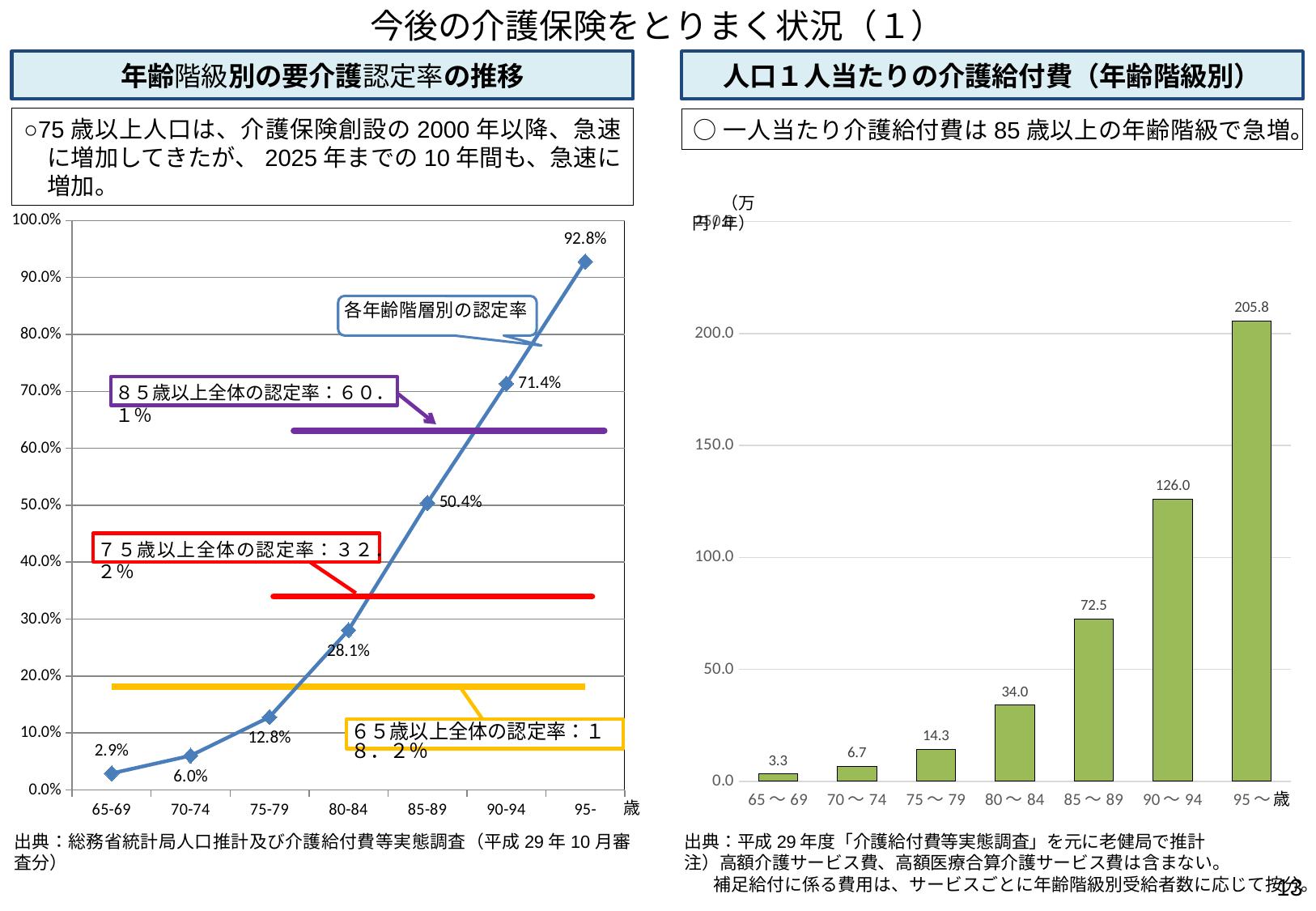

今後の介護保険をとりまく状況（１）
年齢階級別の要介護認定率の推移
人口１人当たりの介護給付費（年齢階級別）
○75歳以上人口は、介護保険創設の2000年以降、急速に増加してきたが、2025年までの10年間も、急速に増加。
○一人当たり介護給付費は85歳以上の年齢階級で急増。
（万円/年）

### Chart

| Category | 65歳以上全体の認定率 | 合計 |
|---|---|---|
| 65-69 | 0.18158516116184462 | 0.029210765043846388 |
| 70-74 | 0.18158516116184462 | 0.060227126080784614 |
| 75-79 | 0.18158516116184462 | 0.12810923122588305 |
| 80-84 | 0.18158516116184462 | 0.28059701492537314 |
| 85-89 | 0.18158516116184462 | 0.5039163722025912 |
| 90-94 | 0.18158516116184462 | 0.7135271807838179 |
| 95- | 0.18158516116184462 | 0.9277542372881356 |

### Chart

| Category |  |
|---|---|
| 65～69 | 3.296991030591267 |
| 70～74 | 6.723015246341923 |
| 75～79 | 14.256722868419923 |
| 80～84 | 33.96260200801416 |
| 85～89 | 72.45784738992167 |
| 90～94 | 126.0118985060785 |
| 95～ | 205.76155876281956 |
８５歳以上全体の認定率：６０．１％
７５歳以上全体の認定率：３２．２％
歳
歳
出典：総務省統計局人口推計及び介護給付費等実態調査（平成29年10月審査分）
出典：平成29年度「介護給付費等実態調査」を元に老健局で推計
注）高額介護サービス費、高額医療合算介護サービス費は含まない。
補足給付に係る費用は、サービスごとに年齢階級別受給者数に応じて按分。
13